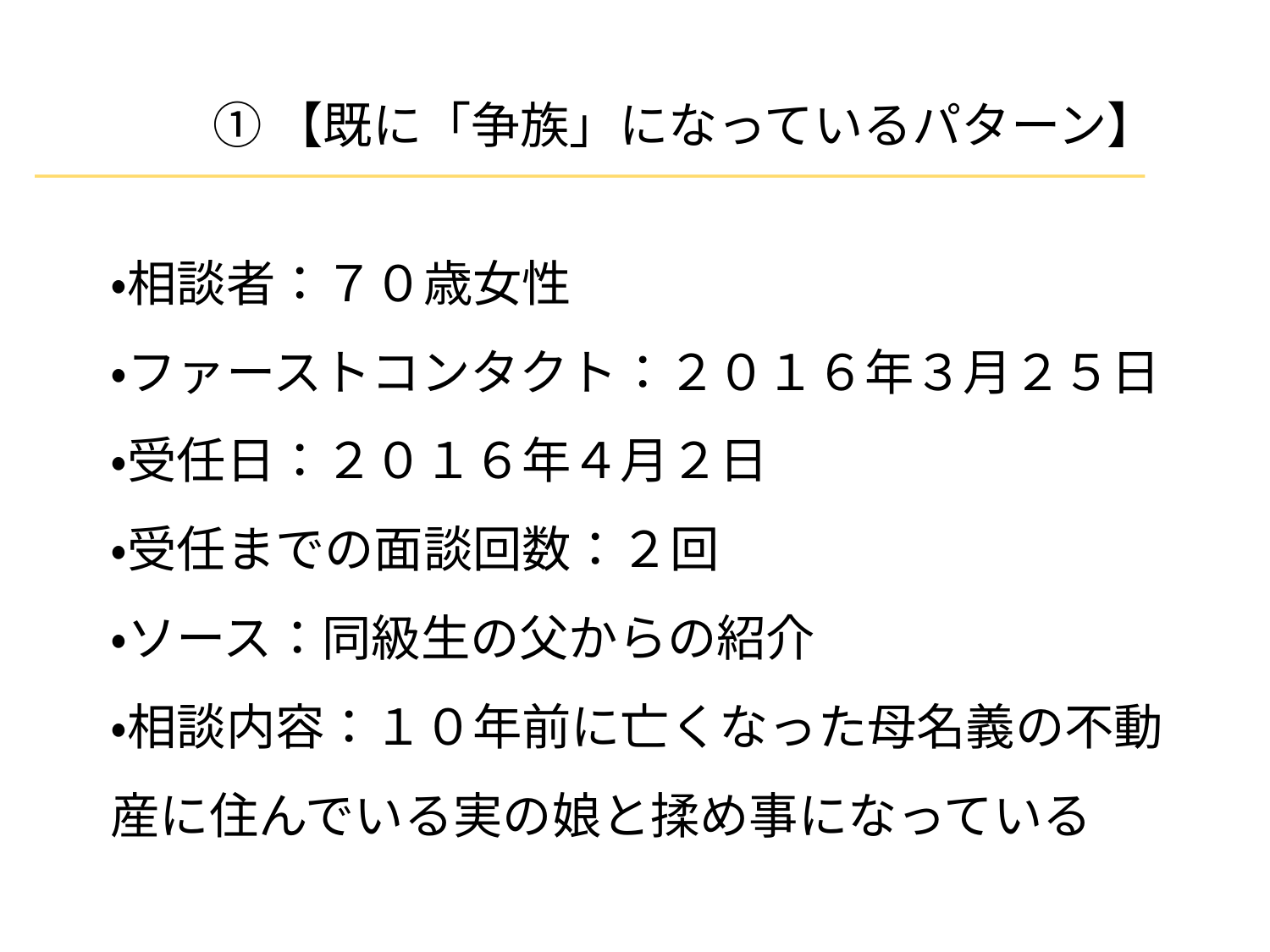

①【既に「争族」になっているパターン】
・相談者：７０歳女性
・ファーストコンタクト：２０１６年３月２５日
・受任日：２０１６年４月２日
・受任までの面談回数：２回
・ソース：同級生の父からの紹介
・相談内容：１０年前に亡くなった母名義の不動産に住んでいる実の娘と揉め事になっている